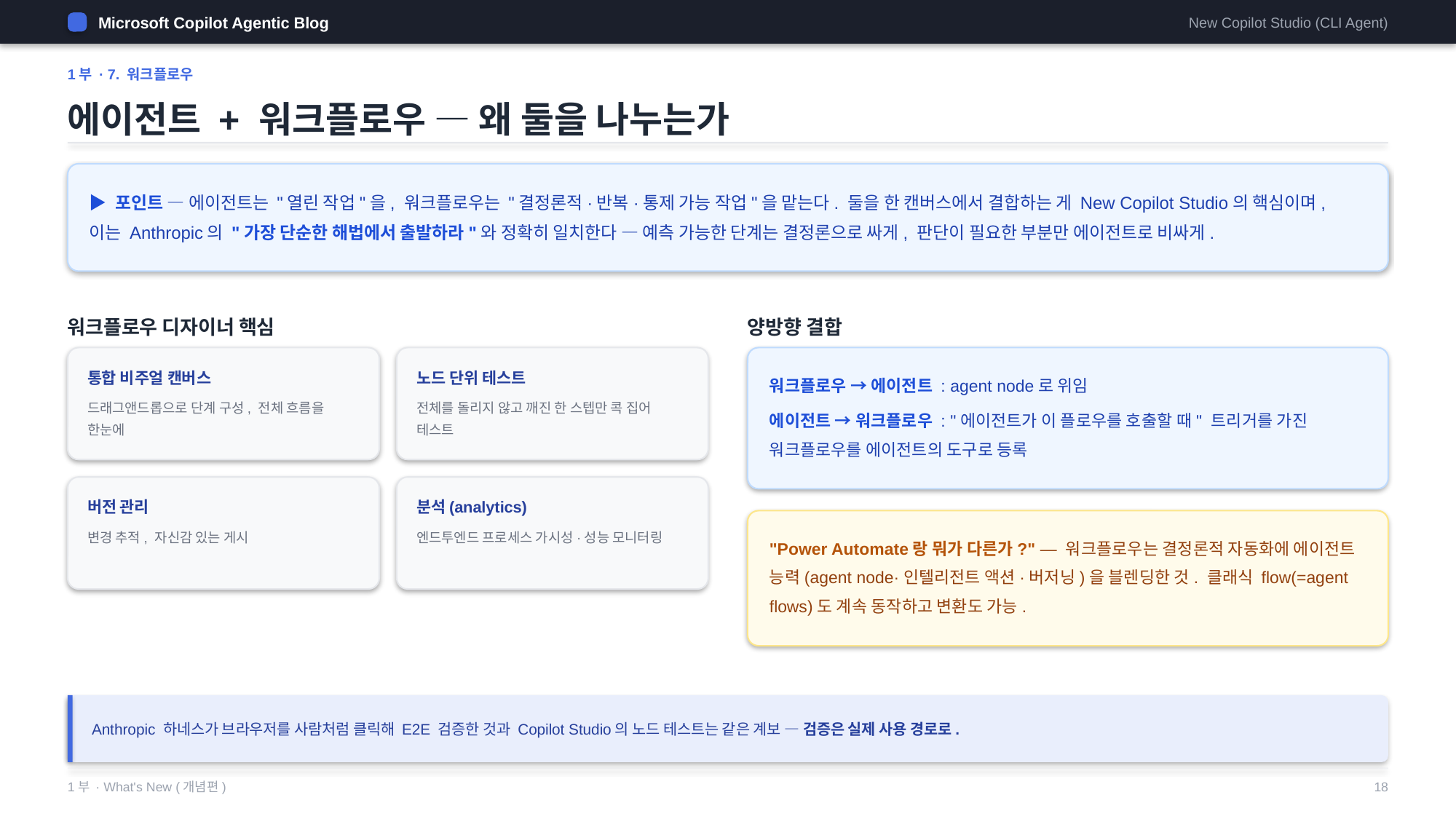

Microsoft Copilot Agentic Blog
New Copilot Studio (CLI Agent)

1부 · 7. 워크플로우
에이전트 + 워크플로우 — 왜 둘을 나누는가

▶ 포인트 — 에이전트는 "열린 작업"을, 워크플로우는 "결정론적·반복·통제 가능 작업"을 맡는다. 둘을 한 캔버스에서 결합하는 게 New Copilot Studio의 핵심이며, 이는 Anthropic의 "가장 단순한 해법에서 출발하라"와 정확히 일치한다 — 예측 가능한 단계는 결정론으로 싸게, 판단이 필요한 부분만 에이전트로 비싸게.
워크플로우 디자이너 핵심
양방향 결합

통합 비주얼 캔버스
노드 단위 테스트
워크플로우 → 에이전트 : agent node로 위임
에이전트 → 워크플로우 : "에이전트가 이 플로우를 호출할 때" 트리거를 가진 워크플로우를 에이전트의 도구로 등록
드래그앤드롭으로 단계 구성, 전체 흐름을 한눈에
전체를 돌리지 않고 깨진 한 스텝만 콕 집어 테스트

버전 관리
분석(analytics)

변경 추적, 자신감 있는 게시
엔드투엔드 프로세스 가시성·성능 모니터링
"Power Automate랑 뭐가 다른가?" — 워크플로우는 결정론적 자동화에 에이전트 능력(agent node·인텔리전트 액션·버저닝)을 블렌딩한 것. 클래식 flow(=agent flows)도 계속 동작하고 변환도 가능.

Anthropic 하네스가 브라우저를 사람처럼 클릭해 E2E 검증한 것과 Copilot Studio의 노드 테스트는 같은 계보 — 검증은 실제 사용 경로로.

1부 · What's New (개념편)
18